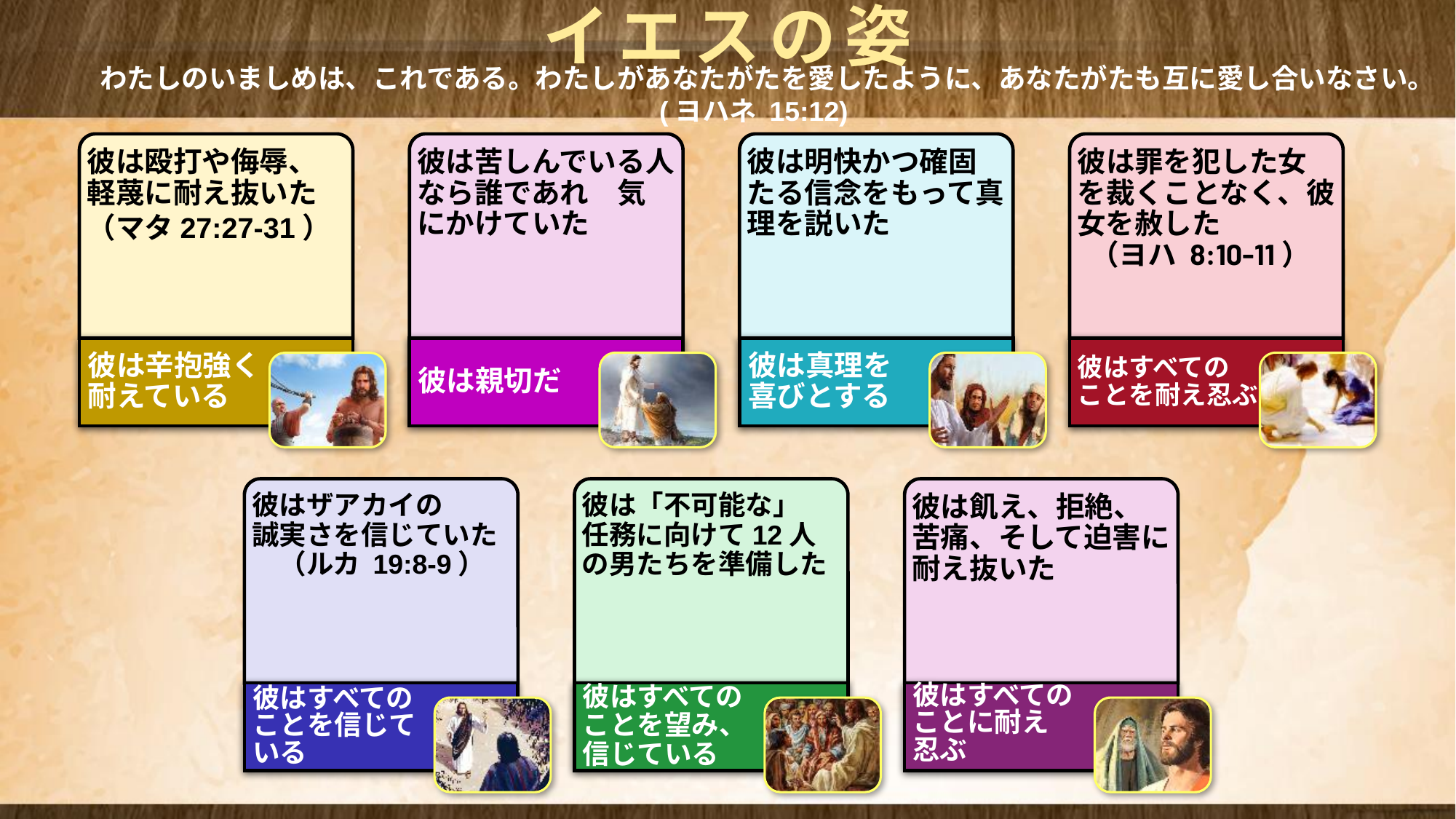

イエスの姿
わたしのいましめは、これである。わたしがあなたがたを愛したように、あなたがたも互に愛し合いなさい。(ヨハネ 15:12)
彼は殴打や侮辱、軽蔑に耐え抜いた
（マタ27:27-31）
彼は辛抱強く耐えている
彼は苦しんでいる人なら誰であれ　気にかけていた
彼は親切だ
彼は明快かつ確固たる信念をもって真理を説いた
彼は真理を　喜びとする
彼は罪を犯した女を裁くことなく、彼女を赦した                    （ヨハ 8:10-11）

彼はすべての　ことを耐え忍ぶ
彼はザアカイの　　誠実さを信じていた 　（ルカ 19:8-9）
彼はすべてのことを信じている
彼は「不可能な」　任務に向けて12人の男たちを準備した
彼はすべてのことを望み、信じている
彼は飢え、拒絶、苦痛、そして迫害に耐え抜いた
彼はすべてのことに耐え　忍ぶ